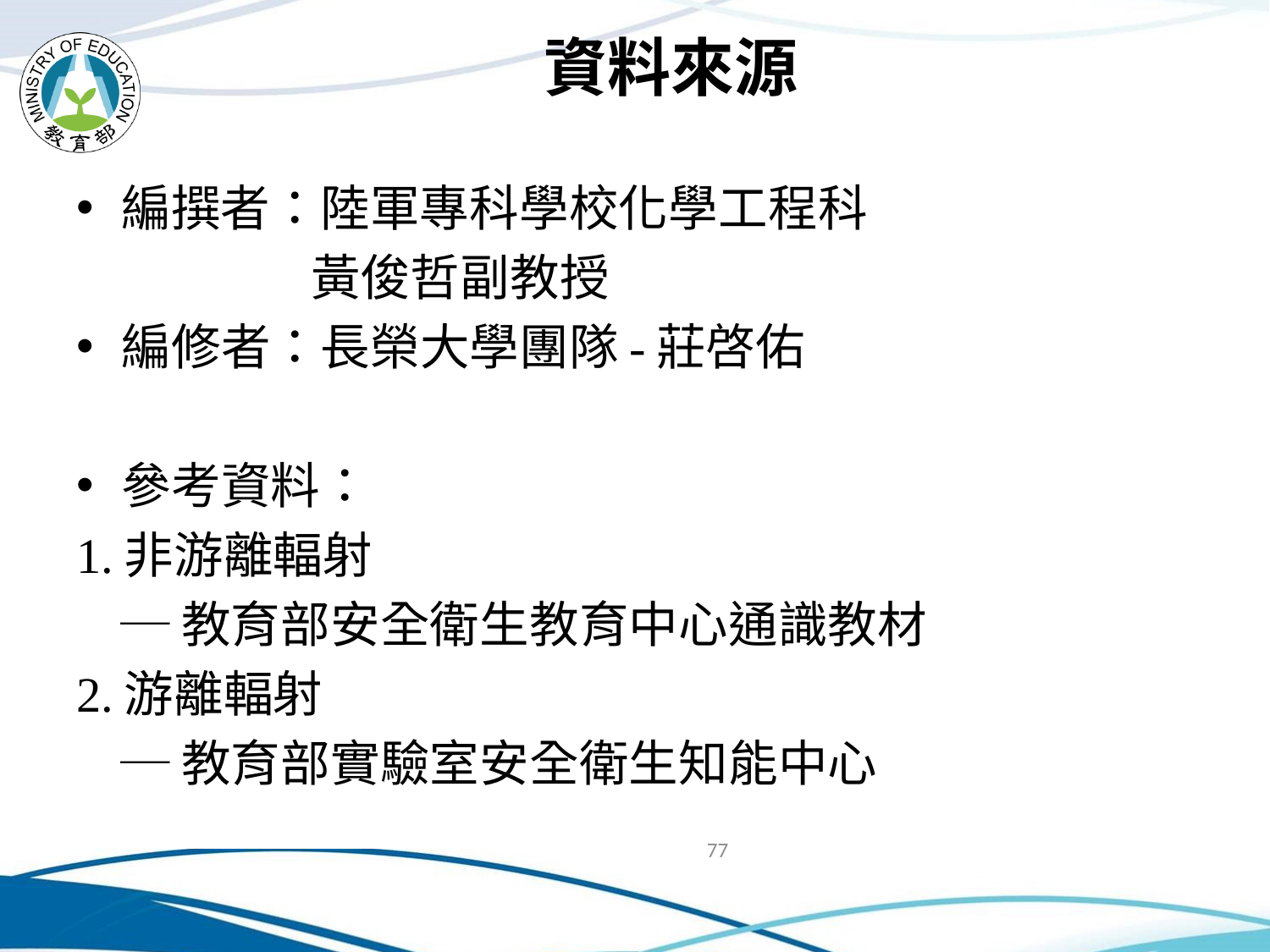

# 資料來源
編撰者：陸軍專科學校化學工程科
                    黃俊哲副教授
編修者：長榮大學團隊-莊啓佑

參考資料：
1.非游離輻射
    ─教育部安全衛生教育中心通識教材
2.游離輻射
    ─教育部實驗室安全衛生知能中心

77